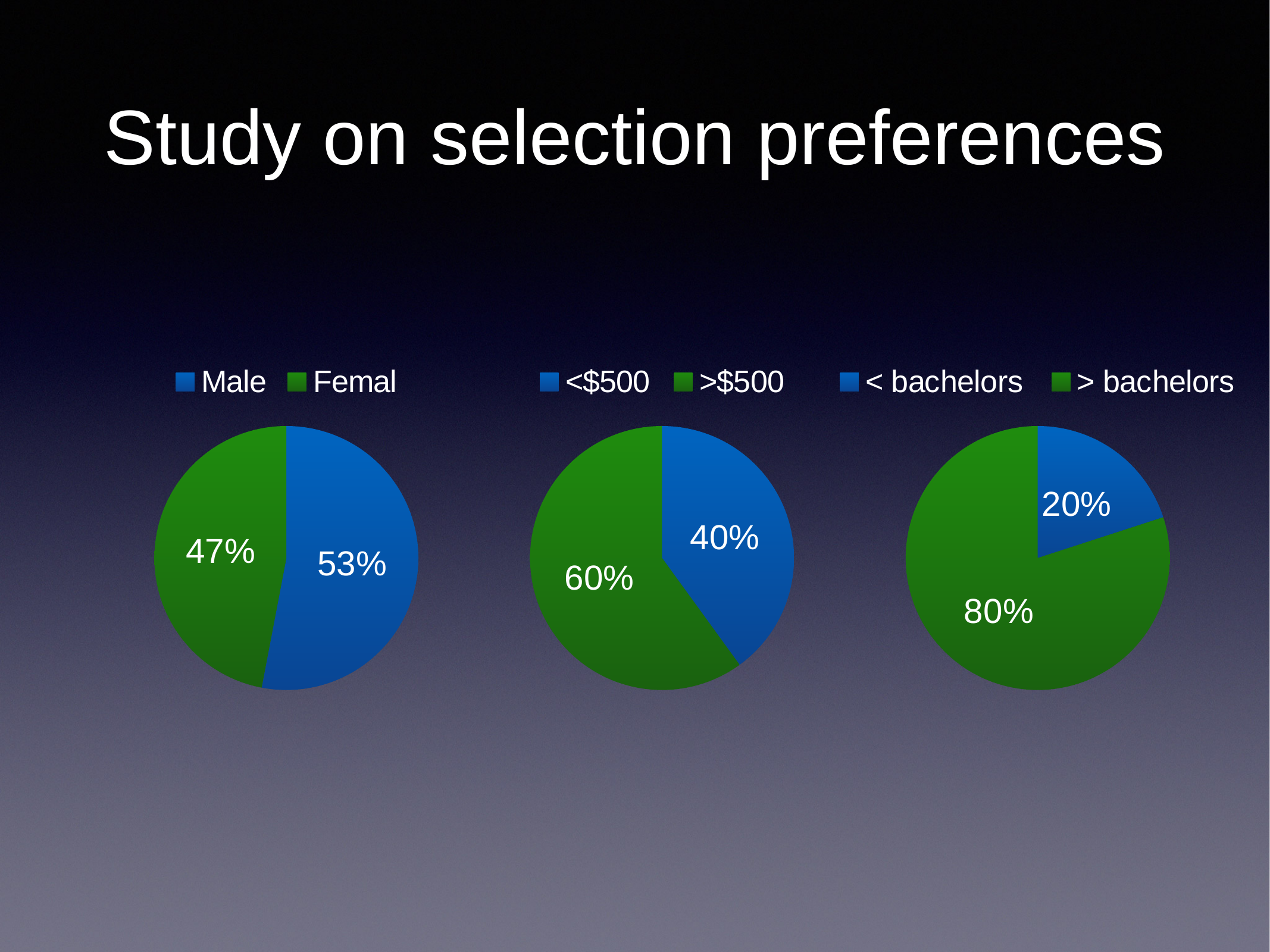

# Study on selection preferences

### Chart

| Category | 区域 1 |
|---|---|
| Male | 53.0 |
| Femal | 47.0 |

### Chart

| Category | 区域 1 |
|---|---|
| <$500 | 40.0 |
| >$500 | 60.0 |

### Chart

| Category | 区域 1 |
|---|---|
| < bachelors | 20.0 |
| > bachelors | 80.0 |